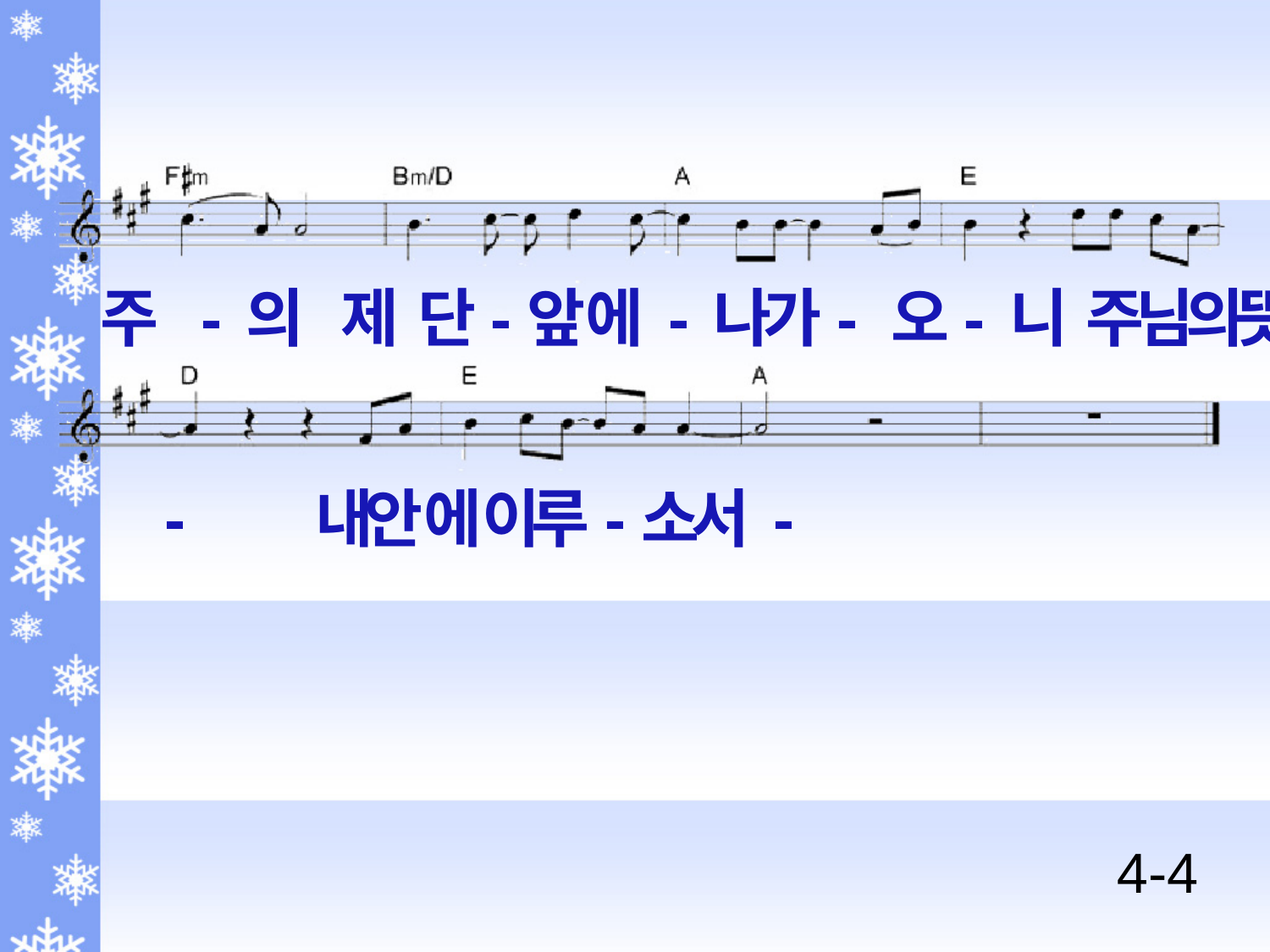

주   - 의     제   단-앞 에 - 나가-  오- 니   주님의뜻
-             내안 에 이루-소서 -
4-4